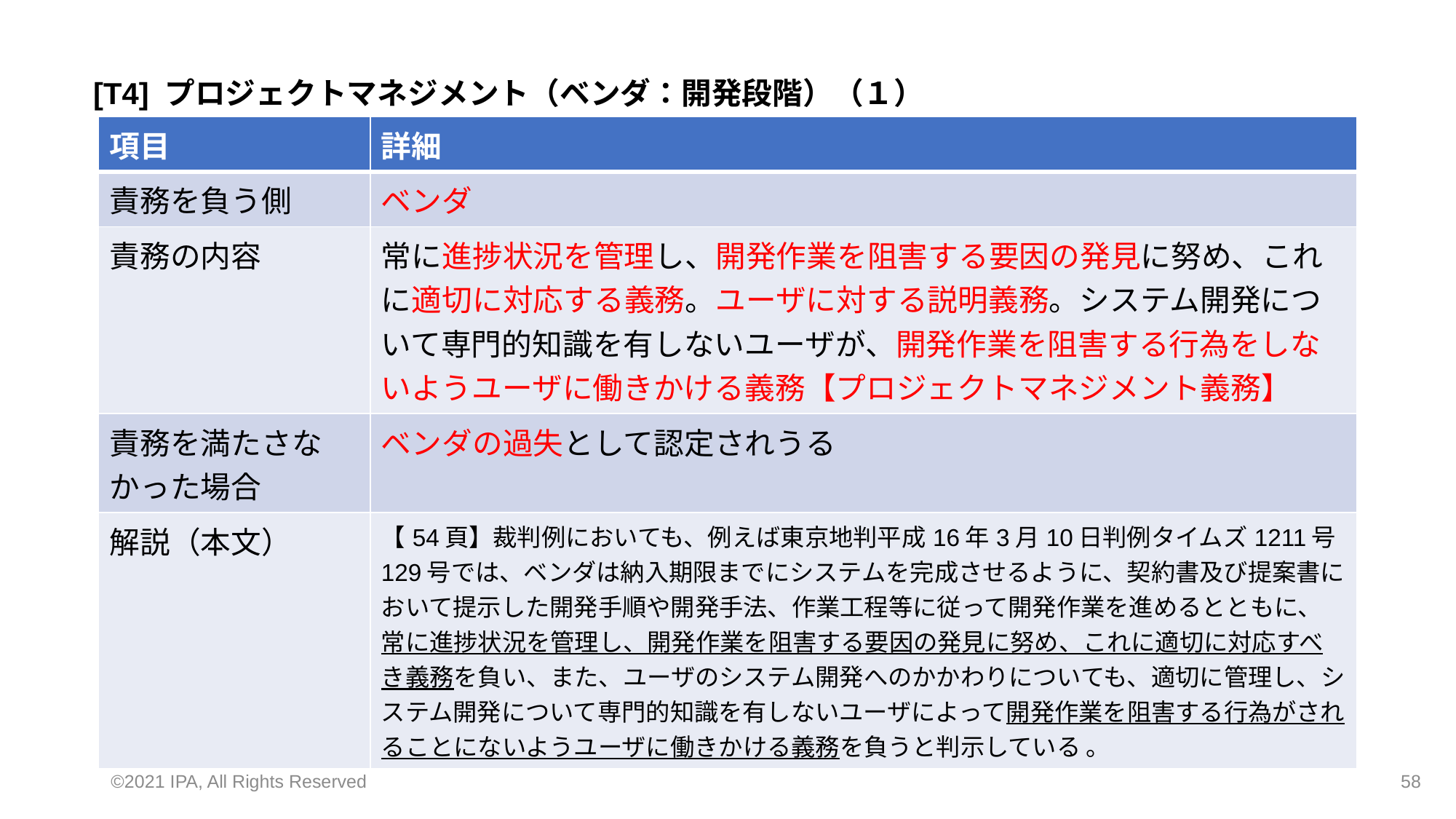

[T4] プロジェクトマネジメント（ベンダ：開発段階）（１）
| 項目 | 詳細 |
| --- | --- |
| 責務を負う側 | ベンダ |
| 責務の内容 | 常に進捗状況を管理し、開発作業を阻害する要因の発見に努め、これに適切に対応する義務。ユーザに対する説明義務。システム開発について専門的知識を有しないユーザが、開発作業を阻害する行為をしないようユーザに働きかける義務【プロジェクトマネジメント義務】 |
| 責務を満たさなかった場合 | ベンダの過失として認定されうる |
| 解説（本文） | 【54頁】裁判例においても、例えば東京地判平成16年3月10日判例タイムズ1211号129号では、ベンダは納入期限までにシステムを完成させるように、契約書及び提案書において提示した開発手順や開発手法、作業工程等に従って開発作業を進めるとともに、常に進捗状況を管理し、開発作業を阻害する要因の発見に努め、これに適切に対応すべき義務を負い、また、ユーザのシステム開発へのかかわりについても、適切に管理し、システム開発について専門的知識を有しないユーザによって開発作業を阻害する行為がされることにないようユーザに働きかける義務を負うと判示している 。 |
©2021 IPA, All Rights Reserved
58